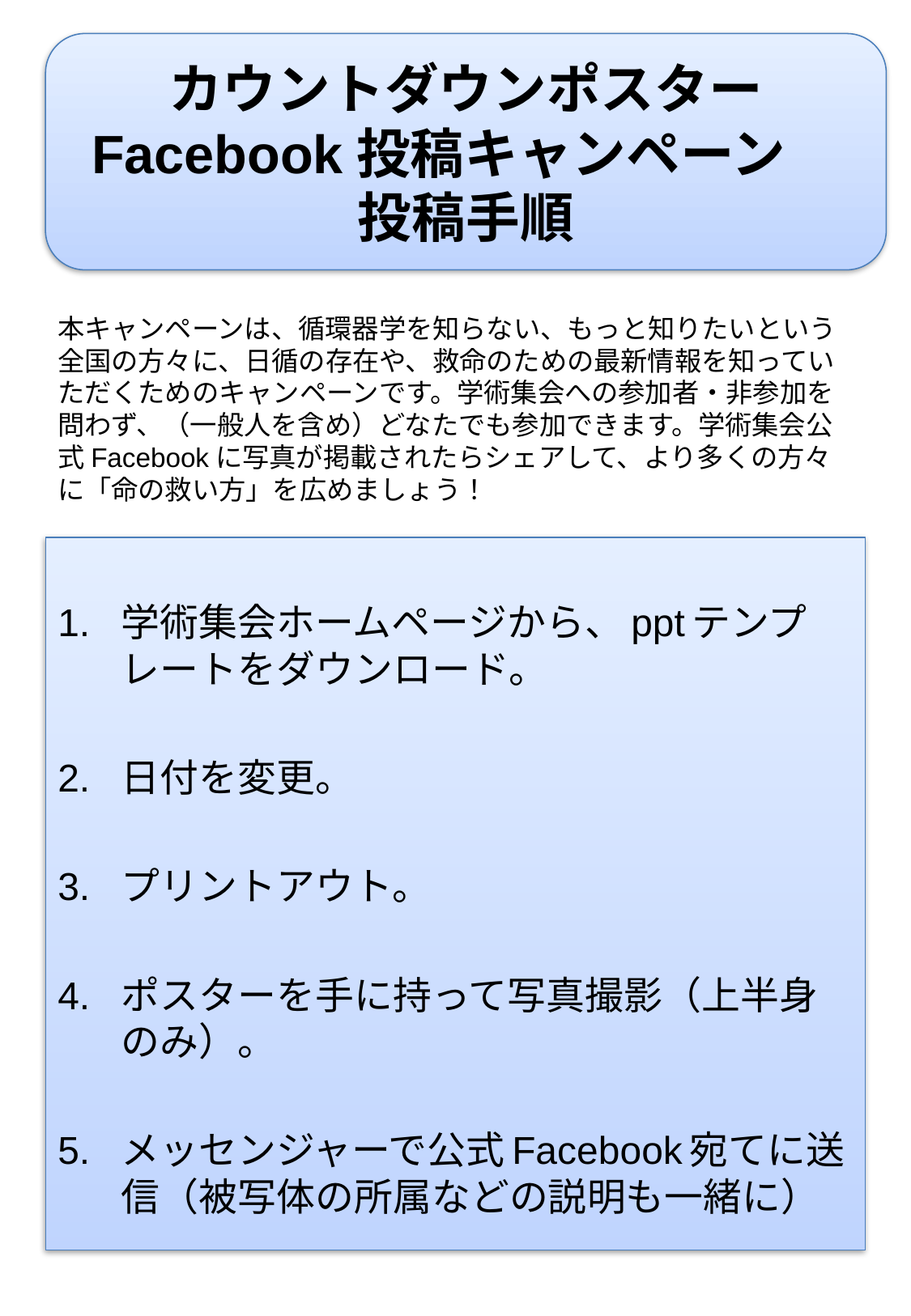

カウントダウンポスター
Facebook投稿キャンペーン
投稿手順
本キャンペーンは、循環器学を知らない、もっと知りたいという全国の方々に、日循の存在や、救命のための最新情報を知っていただくためのキャンペーンです。学術集会への参加者・非参加を問わず、（一般人を含め）どなたでも参加できます。学術集会公式Facebookに写真が掲載されたらシェアして、より多くの方々に「命の救い方」を広めましょう！

学術集会ホームページから、pptテンプレートをダウンロード。

日付を変更。

プリントアウト。

ポスターを手に持って写真撮影（上半身のみ）。

メッセンジャーで公式Facebook宛てに送信（被写体の所属などの説明も一緒に）